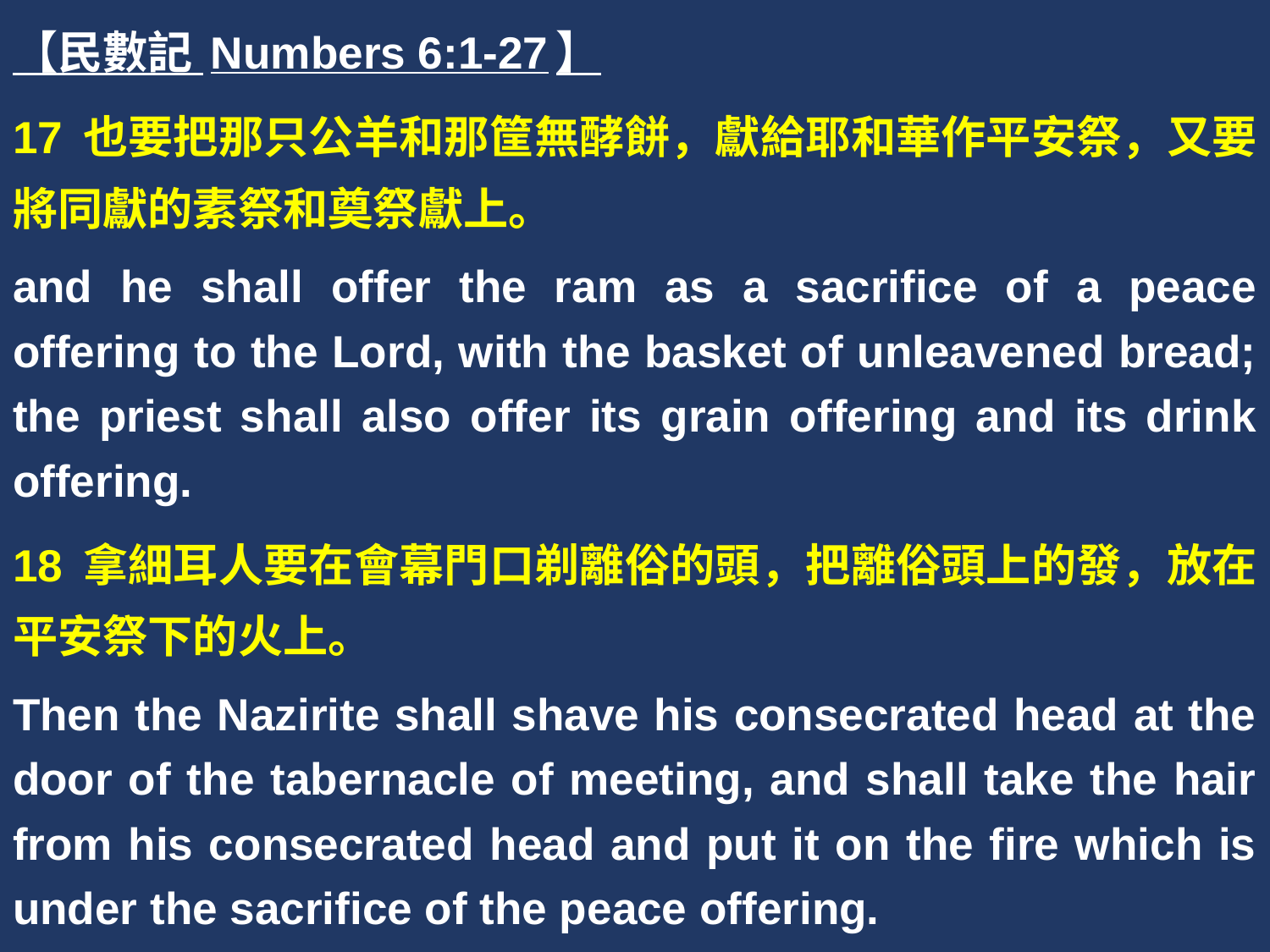

【民數記 Numbers 6:1-27】
17 也要把那只公羊和那筐無酵餅，獻給耶和華作平安祭，又要將同獻的素祭和奠祭獻上。
and he shall offer the ram as a sacrifice of a peace offering to the Lord, with the basket of unleavened bread; the priest shall also offer its grain offering and its drink offering.
18 拿細耳人要在會幕門口剃離俗的頭，把離俗頭上的發，放在平安祭下的火上。
Then the Nazirite shall shave his consecrated head at the door of the tabernacle of meeting, and shall take the hair from his consecrated head and put it on the fire which is under the sacrifice of the peace offering.